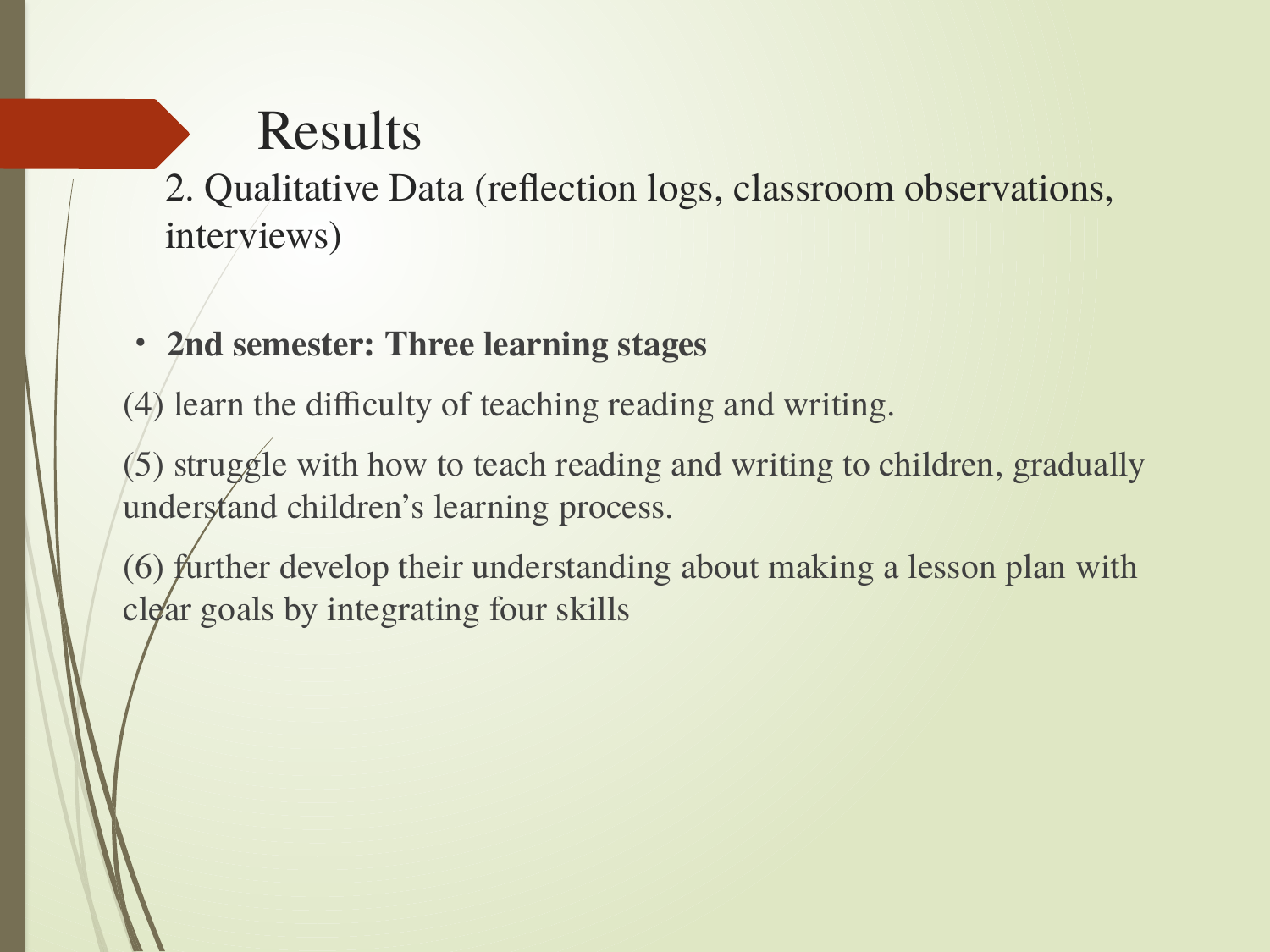

# Results 2. Qualitative Data (reflection logs, classroom observations, interviews)
・2nd semester: Three learning stages
(4) learn the difficulty of teaching reading and writing.
(5) struggle with how to teach reading and writing to children, gradually understand children’s learning process.
(6) further develop their understanding about making a lesson plan with clear goals by integrating four skills